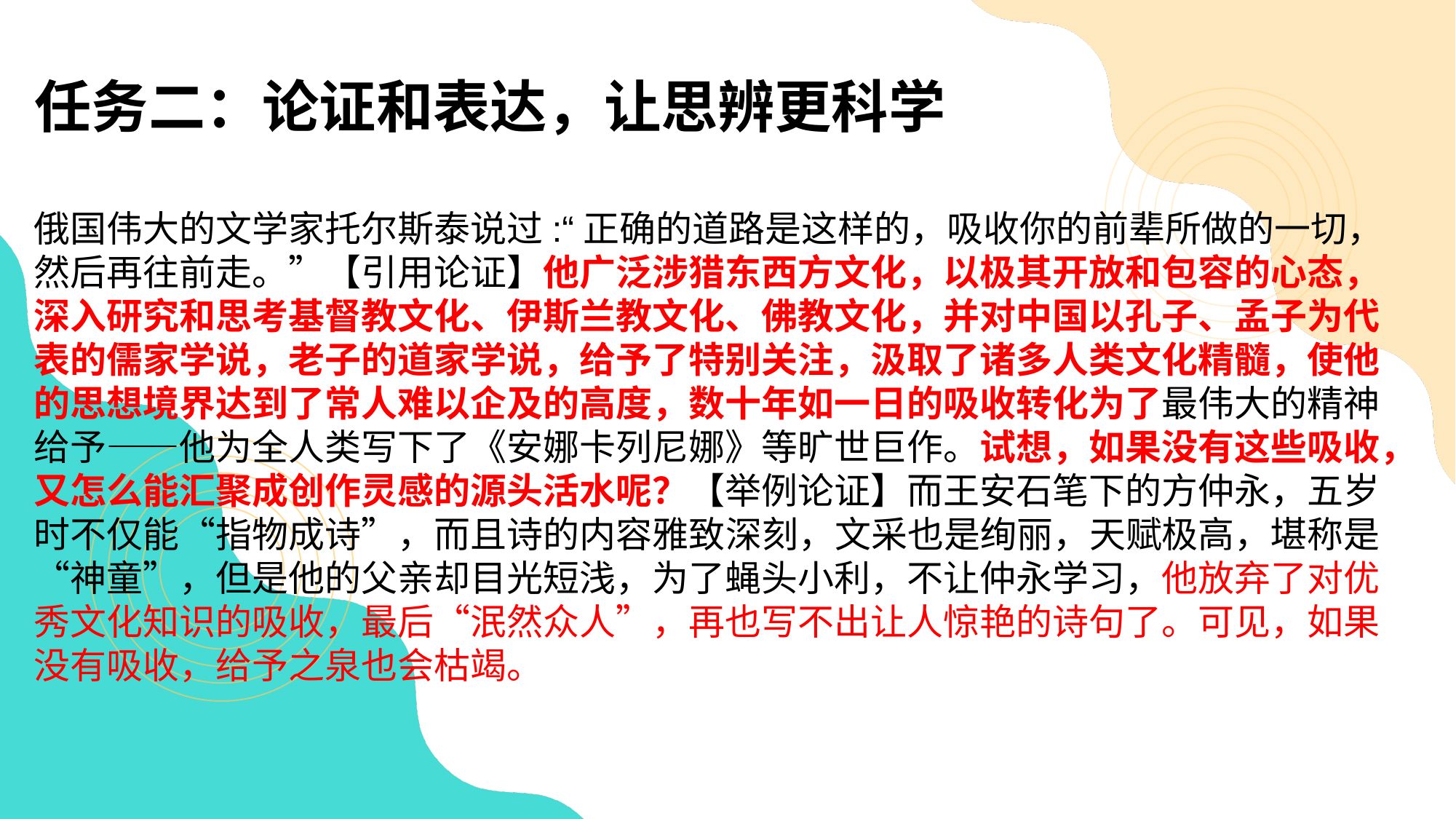

任务二：论证和表达，让思辨更科学

俄国伟大的文学家托尔斯泰说过:“正确的道路是这样的，吸收你的前辈所做的一切，然后再往前走。”【引用论证】他广泛涉猎东西方文化，以极其开放和包容的心态，深入研究和思考基督教文化、伊斯兰教文化、佛教文化，并对中国以孔子、孟子为代表的儒家学说，老子的道家学说，给予了特别关注，汲取了诸多人类文化精髓，使他的思想境界达到了常人难以企及的高度，数十年如一日的吸收转化为了最伟大的精神给予——他为全人类写下了《安娜卡列尼娜》等旷世巨作。试想，如果没有这些吸收，又怎么能汇聚成创作灵感的源头活水呢？【举例论证】而王安石笔下的方仲永，五岁时不仅能“指物成诗”，而且诗的内容雅致深刻，文采也是绚丽，天赋极高，堪称是“神童”，但是他的父亲却目光短浅，为了蝇头小利，不让仲永学习，他放弃了对优秀文化知识的吸收，最后“泯然众人”，再也写不出让人惊艳的诗句了。可见，如果没有吸收，给予之泉也会枯竭。